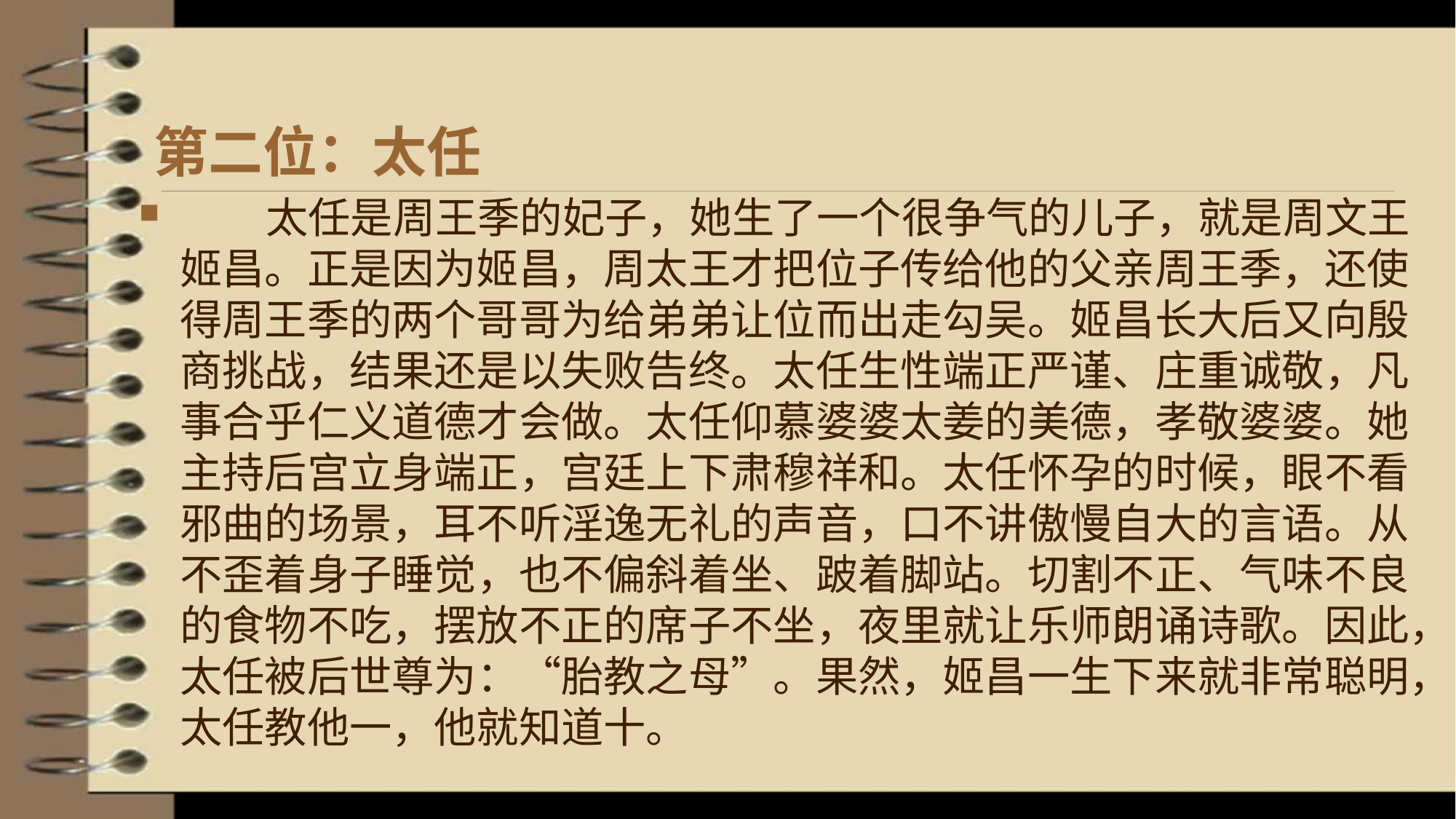

# 第二位：太任
        太任是周王季的妃子，她生了一个很争气的儿子，就是周文王姬昌。正是因为姬昌，周太王才把位子传给他的父亲周王季，还使得周王季的两个哥哥为给弟弟让位而出走勾吴。姬昌长大后又向殷商挑战，结果还是以失败告终。太任生性端正严谨、庄重诚敬，凡事合乎仁义道德才会做。太任仰慕婆婆太姜的美德，孝敬婆婆。她主持后宫立身端正，宫廷上下肃穆祥和。太任怀孕的时候，眼不看邪曲的场景，耳不听淫逸无礼的声音，口不讲傲慢自大的言语。从不歪着身子睡觉，也不偏斜着坐、跛着脚站。切割不正、气味不良的食物不吃，摆放不正的席子不坐，夜里就让乐师朗诵诗歌。因此，太任被后世尊为：“胎教之母”。果然，姬昌一生下来就非常聪明，太任教他一，他就知道十。